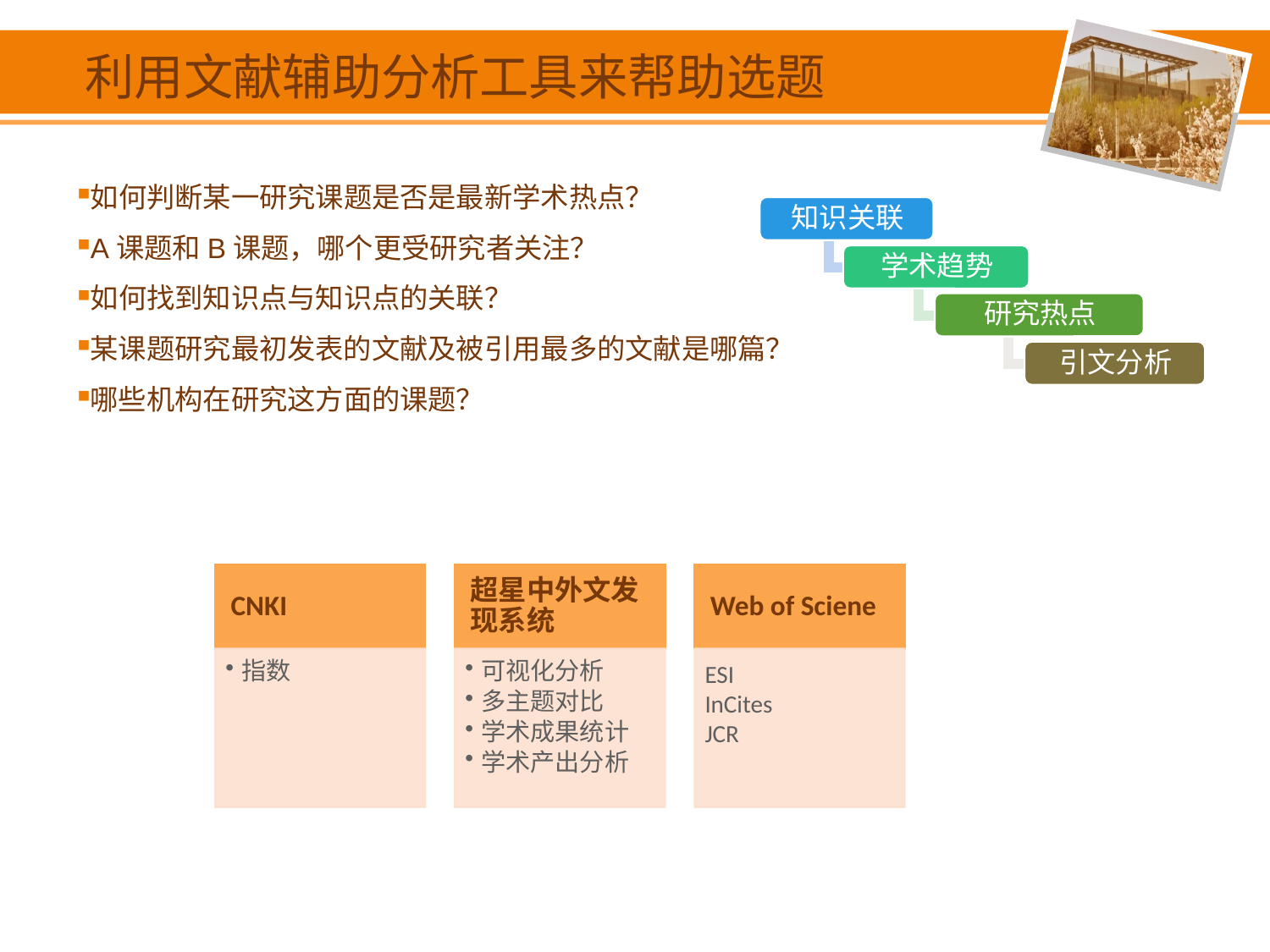

# 利用文献辅助分析工具来帮助选题
如何判断某一研究课题是否是最新学术热点？
A课题和B课题，哪个更受研究者关注？
如何找到知识点与知识点的关联？
某课题研究最初发表的文献及被引用最多的文献是哪篇？
哪些机构在研究这方面的课题？
知识关联
学术趋势
研究热点
引文分析
CNKI
指数
超星中外文发现系统
可视化分析
多主题对比
学术成果统计
学术产出分析
Web of Sciene
ESI
InCites
JCR